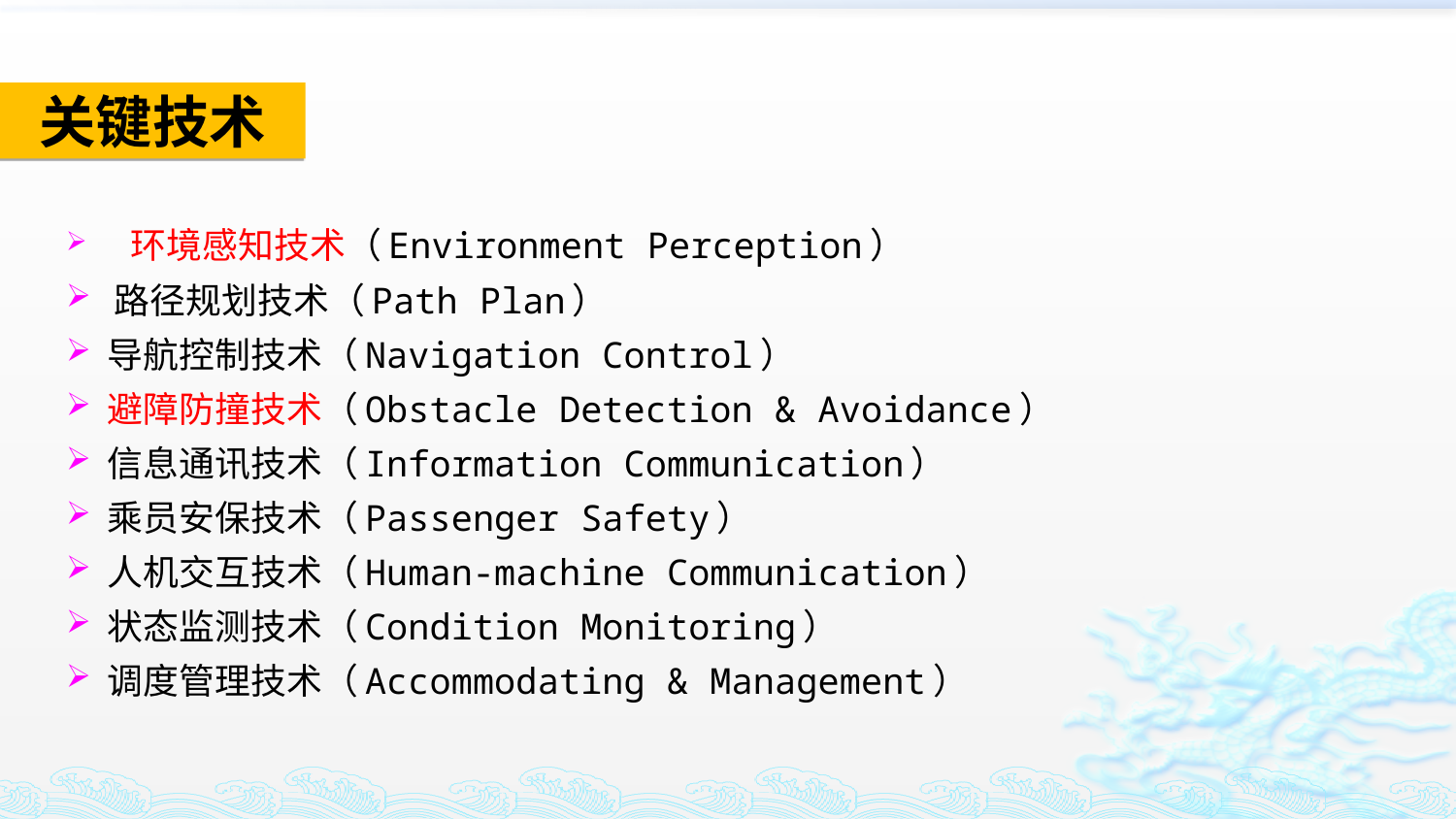

关键技术
     环境感知技术（Environment Perception）
  路径规划技术（Path Plan）
  导航控制技术（Navigation Control）
  避障防撞技术（Obstacle Detection & Avoidance）
  信息通讯技术（Information Communication）
  乘员安保技术（Passenger Safety）
  人机交互技术（Human-machine Communication）
  状态监测技术（Condition Monitoring）
  调度管理技术（Accommodating & Management）